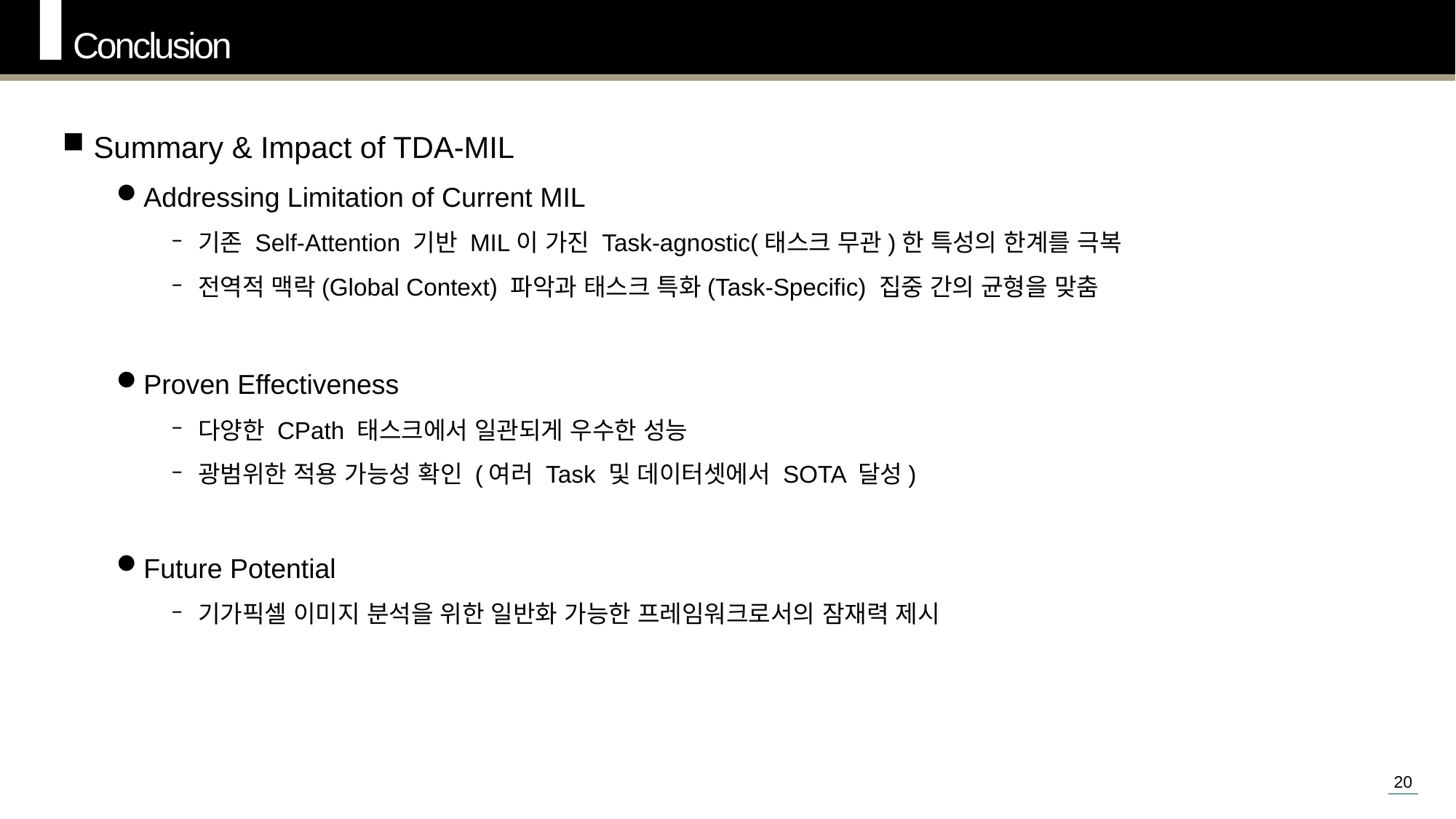

Conclusion
Summary & Impact of TDA-MIL
Addressing Limitation of Current MIL
기존 Self-Attention 기반 MIL이 가진 Task-agnostic(태스크 무관)한 특성의 한계를 극복
전역적 맥락(Global Context) 파악과 태스크 특화(Task-Specific) 집중 간의 균형을 맞춤

Proven Effectiveness
다양한 CPath 태스크에서 일관되게 우수한 성능
광범위한 적용 가능성 확인 (여러 Task 및 데이터셋에서 SOTA 달성)

Future Potential
기가픽셀 이미지 분석을 위한 일반화 가능한 프레임워크로서의 잠재력 제시